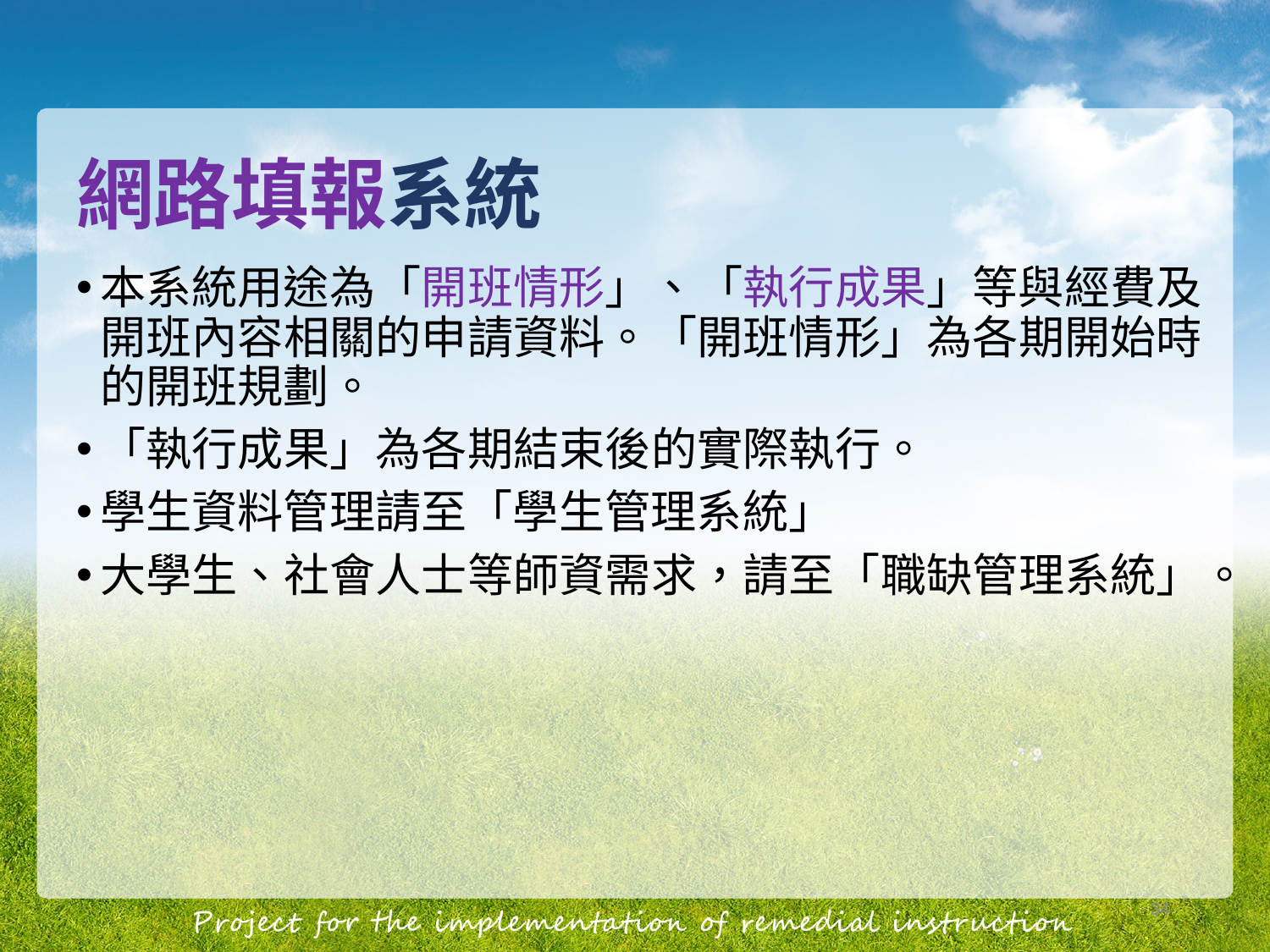

# 網路填報系統
本系統用途為「開班情形」、「執行成果」等與經費及開班內容相關的申請資料。「開班情形」為各期開始時的開班規劃。
「執行成果」為各期結束後的實際執行。
學生資料管理請至「學生管理系統」
大學生、社會人士等師資需求，請至「職缺管理系統」。
34